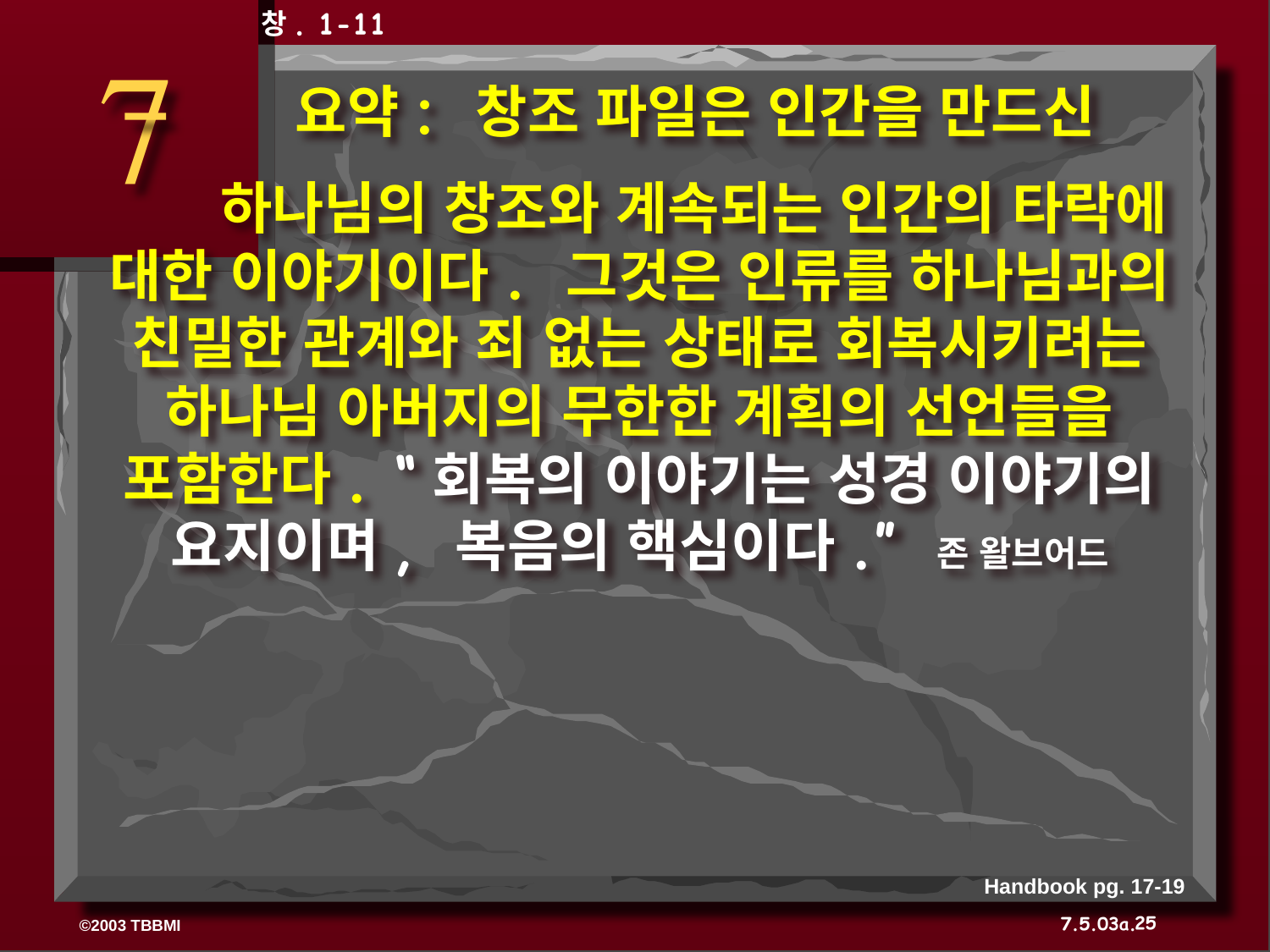

창. 1-11

7
	요약: 창조 파일은 인간을 만드신
      하나님의 창조와 계속되는 인간의 타락에 대한 이야기이다. 그것은 인류를 하나님과의 친밀한 관계와 죄 없는 상태로 회복시키려는 하나님 아버지의 무한한 계획의 선언들을 포함한다. “회복의 이야기는 성경 이야기의 요지이며, 복음의 핵심이다.” 존 왈브어드

Handbook pg. 17-19
25